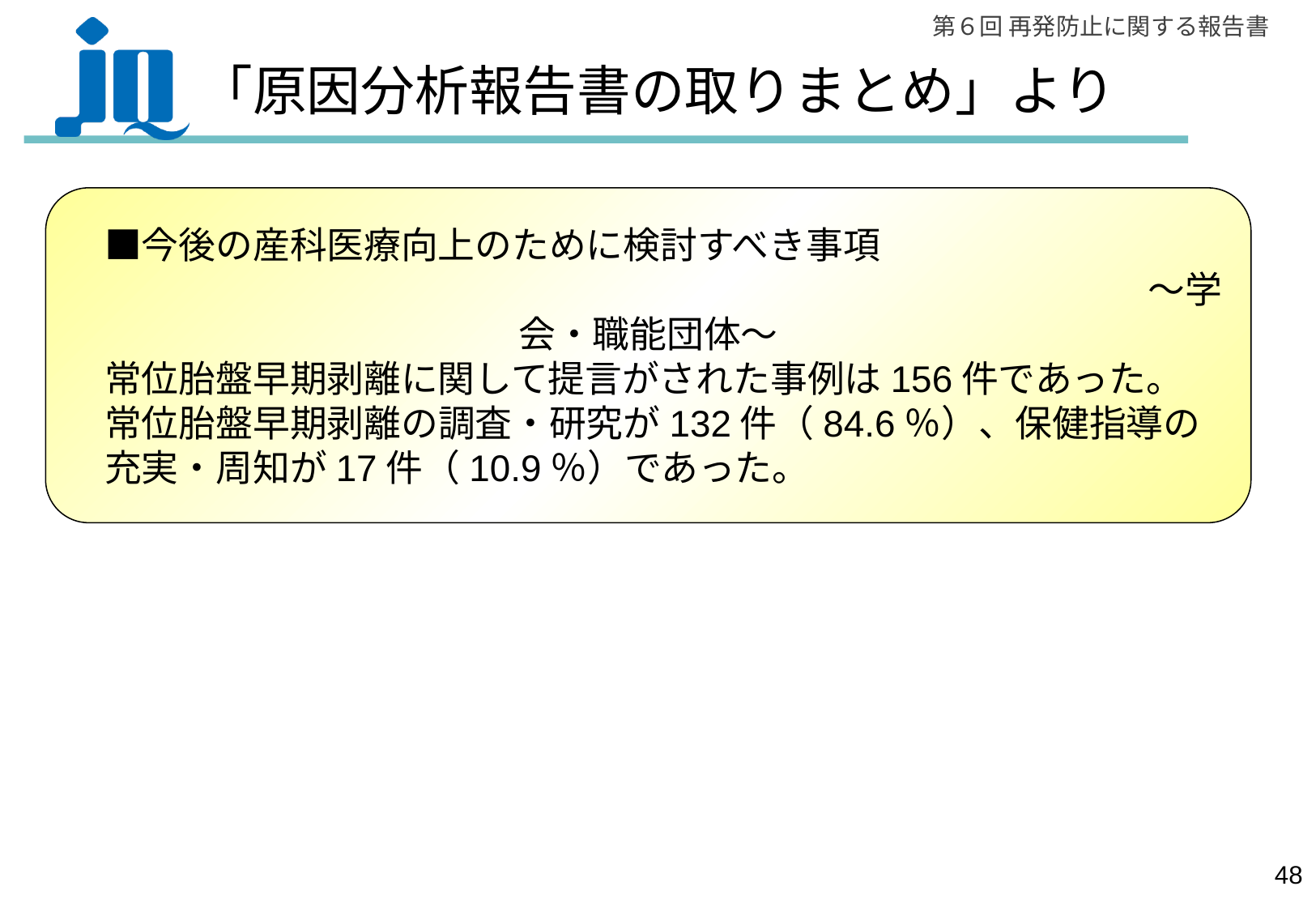

# 「原因分析報告書の取りまとめ」より

　■今後の産科医療向上のために検討すべき事項
　　　　　　　　　　　　　　　　　　　　　　　　　　　　　～学会・職能団体～
　常位胎盤早期剥離に関して提言がされた事例は156件であった。
   常位胎盤早期剥離の調査・研究が132件（84.6％）、保健指導の
   充実・周知が17件（10.9％）であった。

48